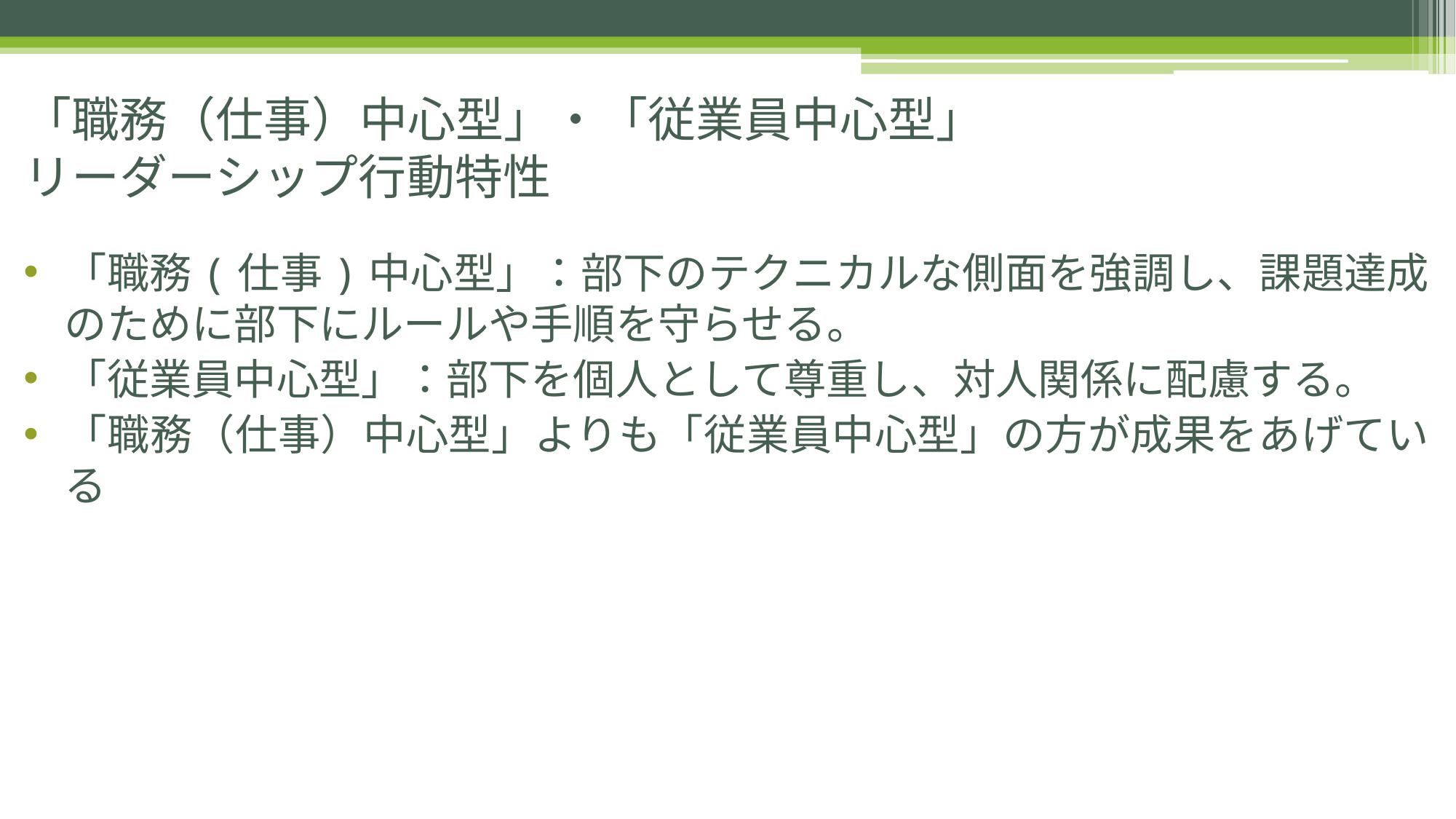

# 「職務（仕事）中心型」・「従業員中心型」 リーダーシップ行動特性
「職務(仕事)中心型」：部下のテクニカルな側面を強調し、課題達成のために部下にルールや手順を守らせる。
「従業員中心型」：部下を個人として尊重し、対人関係に配慮する。
「職務（仕事）中心型」よりも「従業員中心型」の方が成果をあげている